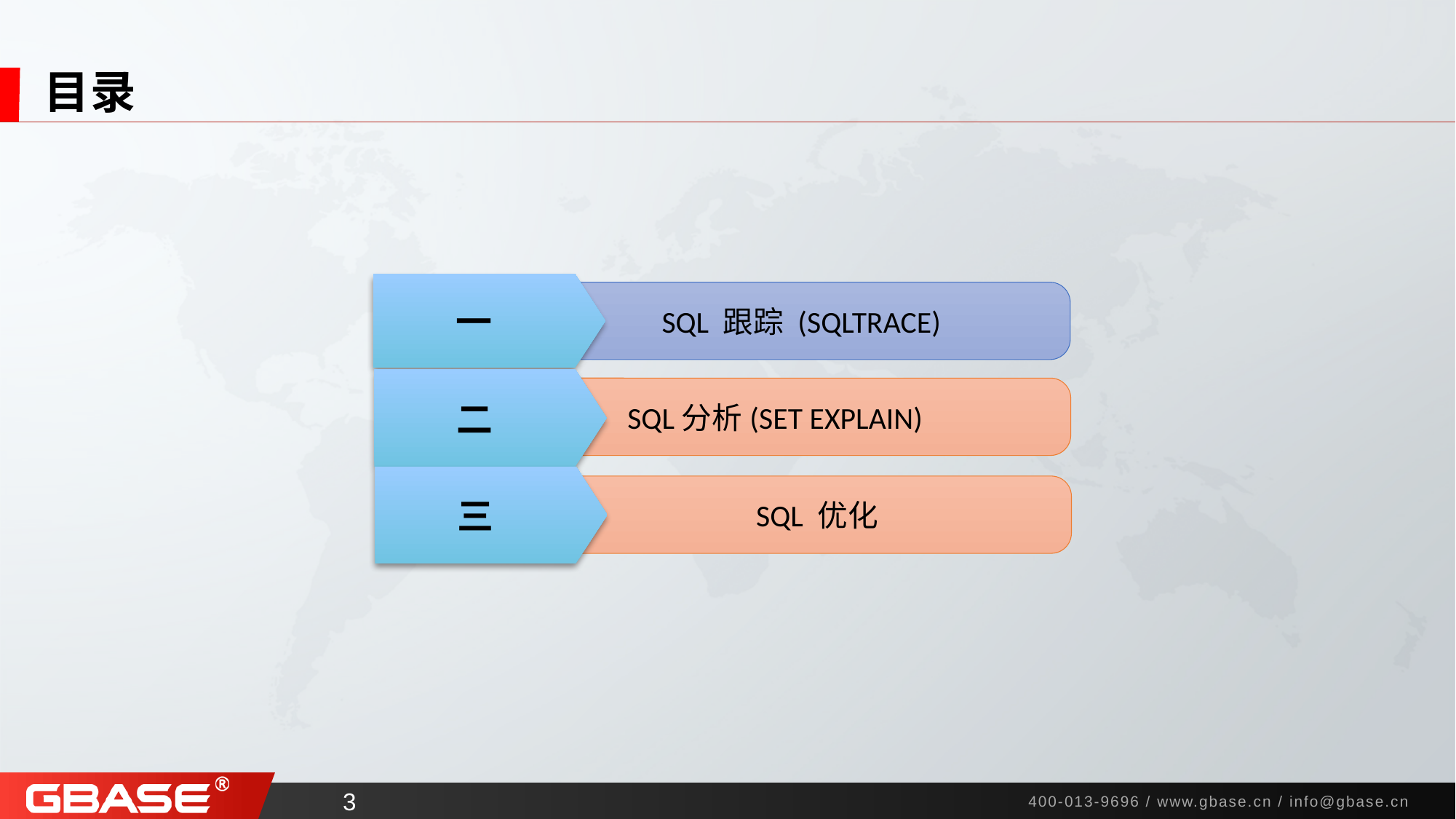

# 目录
一
   SQL 跟踪 (SQLTRACE)
二
        SQL分析(SET EXPLAIN)
三
 SQL 优化